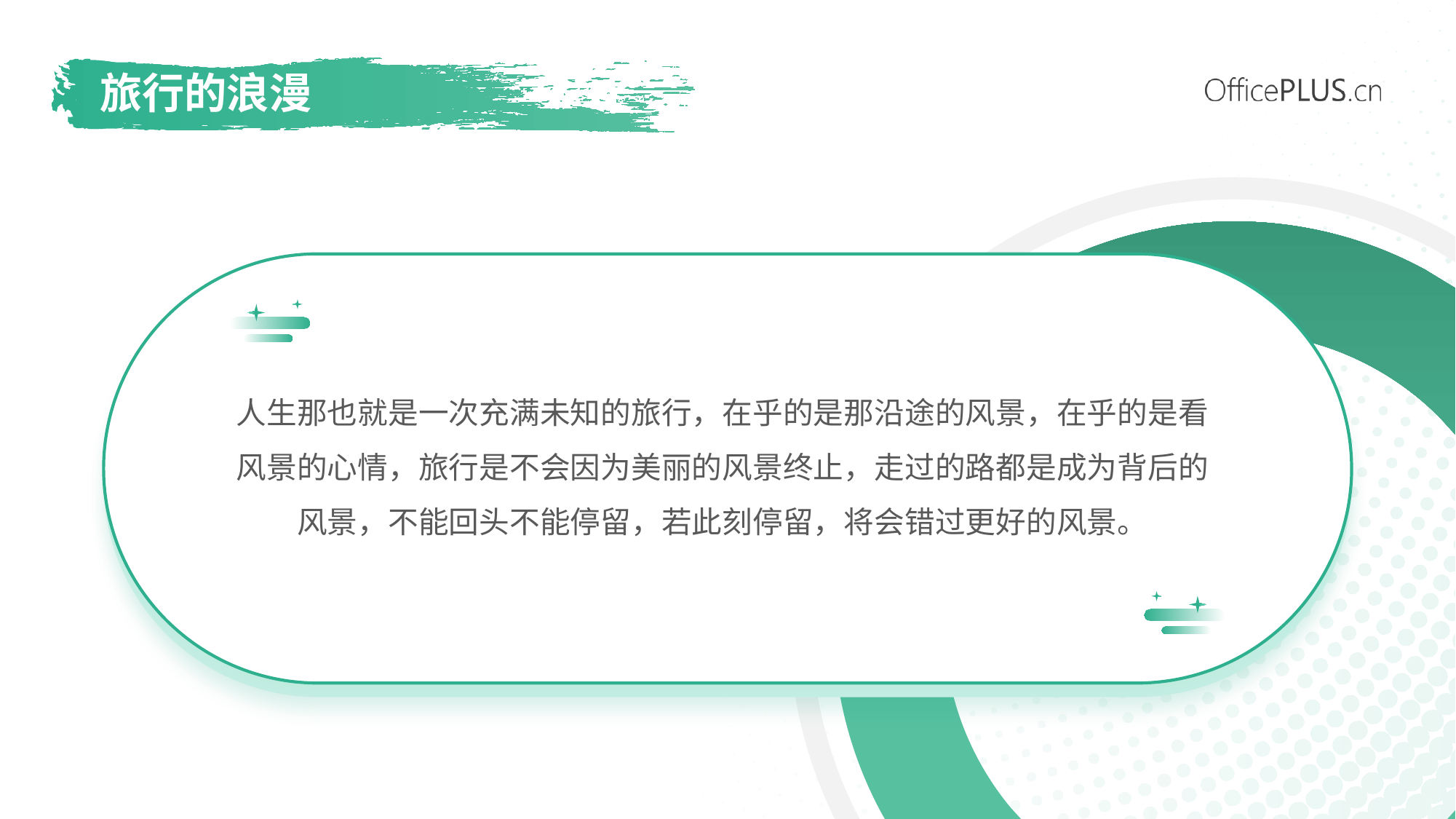

# 旅行的浪漫

人生那也就是一次充满未知的旅行，在乎的是那沿途的风景，在乎的是看风景的心情，旅行是不会因为美丽的风景终止，走过的路都是成为背后的风景，不能回头不能停留，若此刻停留，将会错过更好的风景。